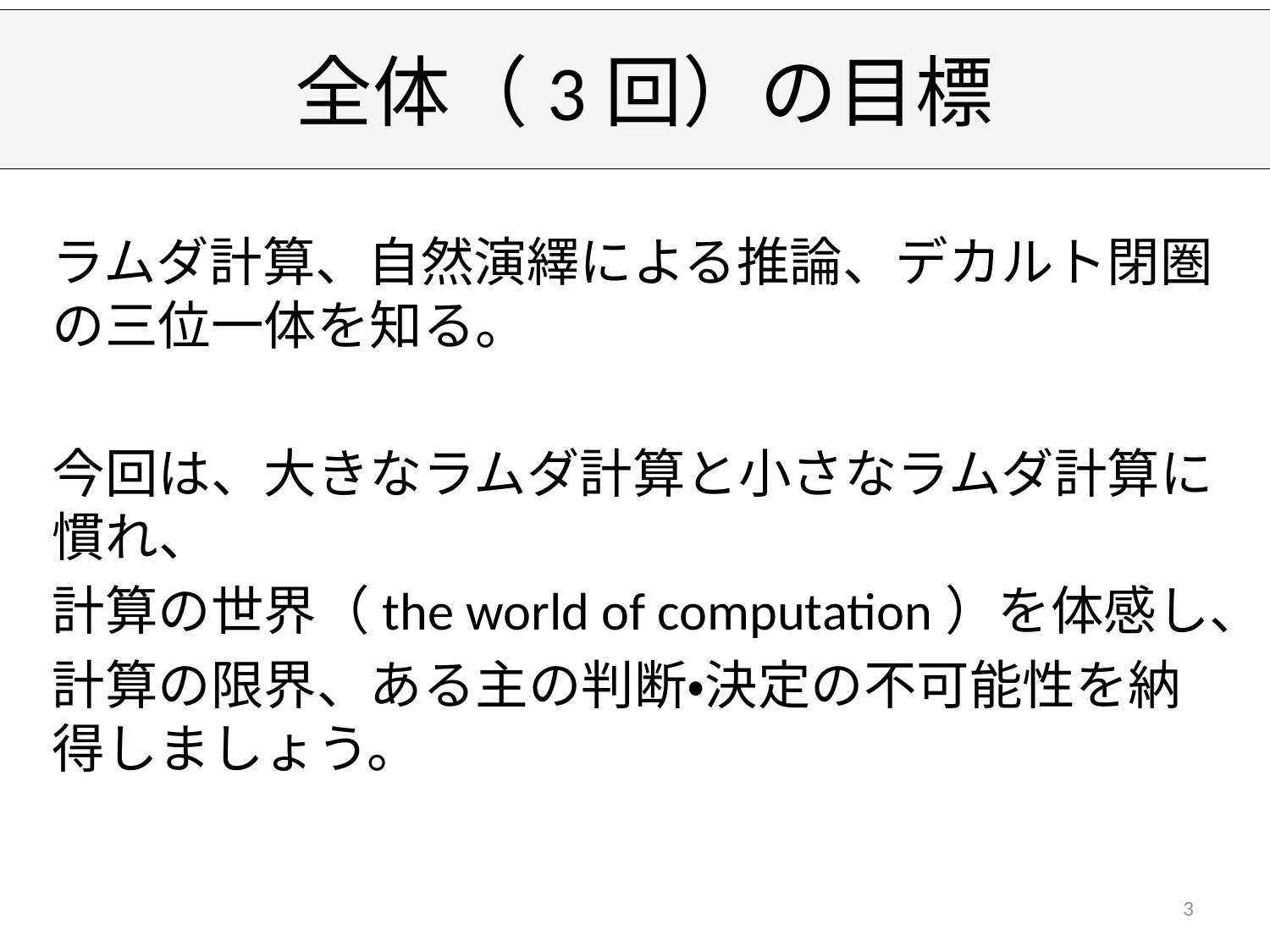

# 全体（3回）の目標
ラムダ計算、自然演繹による推論、デカルト閉圏の三位一体を知る。

今回は、大きなラムダ計算と小さなラムダ計算に慣れ、
計算の世界（the world of computation）を体感し、
計算の限界、ある主の判断・決定の不可能性を納得しましょう。

3